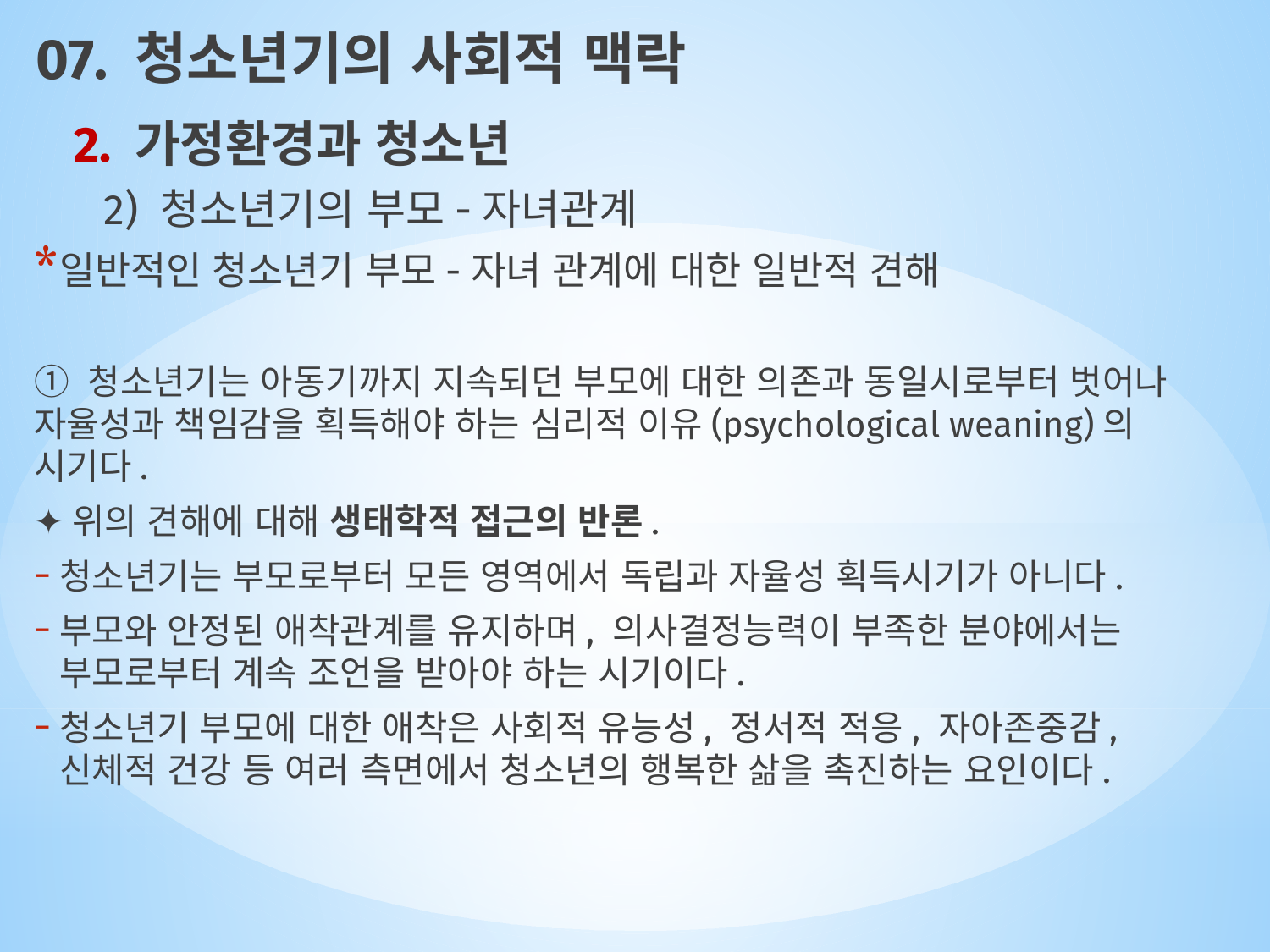

07. 청소년기의 사회적 맥락
2. 가정환경과 청소년

2) 청소년기의 부모-자녀관계
일반적인 청소년기 부모-자녀 관계에 대한 일반적 견해

① 청소년기는 아동기까지 지속되던 부모에 대한 의존과 동일시로부터 벗어나 자율성과 책임감을 획득해야 하는 심리적 이유(psychological weaning)의 시기다.
✦위의 견해에 대해 생태학적 접근의 반론.
청소년기는 부모로부터 모든 영역에서 독립과 자율성 획득시기가 아니다.
부모와 안정된 애착관계를 유지하며, 의사결정능력이 부족한 분야에서는 부모로부터 계속 조언을 받아야 하는 시기이다.
청소년기 부모에 대한 애착은 사회적 유능성, 정서적 적응, 자아존중감,  신체적 건강 등 여러 측면에서 청소년의 행복한 삶을 촉진하는 요인이다.